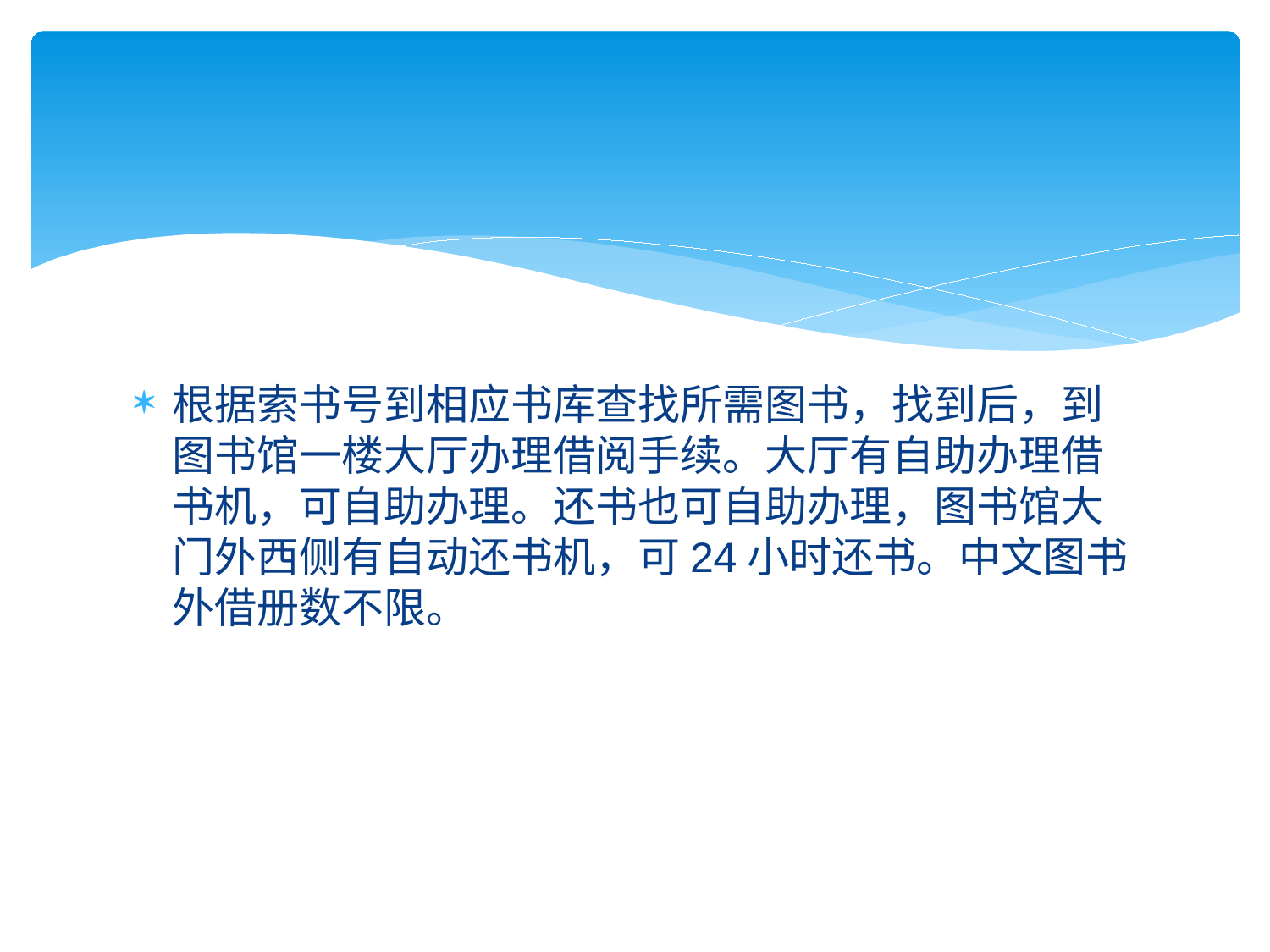

#
根据索书号到相应书库查找所需图书，找到后，到图书馆一楼大厅办理借阅手续。大厅有自助办理借书机，可自助办理。还书也可自助办理，图书馆大门外西侧有自动还书机，可24小时还书。中文图书外借册数不限。